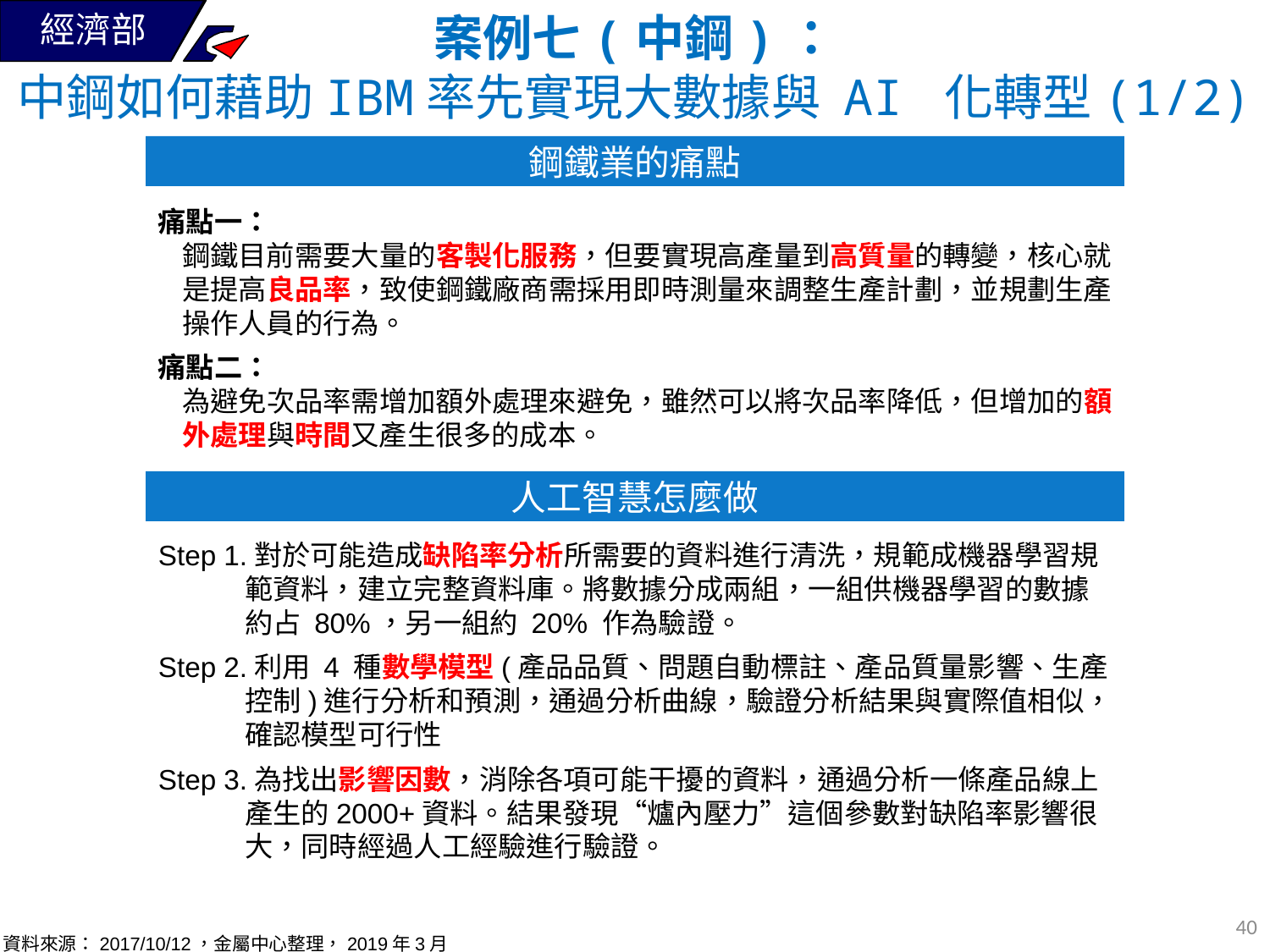

案例七(中鋼)：
中鋼如何藉助IBM率先實現大數據與 AI 化轉型(1/2)

鋼鐵業的痛點
痛點一：
鋼鐵目前需要大量的客製化服務，但要實現高產量到高質量的轉變，核心就是提高良品率，致使鋼鐵廠商需採用即時測量來調整生產計劃，並規劃生產操作人員的行為。
痛點二：
為避免次品率需增加額外處理來避免，雖然可以將次品率降低，但增加的額外處理與時間又產生很多的成本。
人工智慧怎麼做
Step 1.對於可能造成缺陷率分析所需要的資料進行清洗，規範成機器學習規範資料，建立完整資料庫。將數據分成兩組，一組供機器學習的數據約占 80%，另一組約 20% 作為驗證。
Step 2.利用 4 種數學模型(產品品質、問題自動標註、產品質量影響、生產控制)進行分析和預測，通過分析曲線，驗證分析結果與實際值相似，確認模型可行性
Step 3.為找出影響因數，消除各項可能干擾的資料，通過分析一條產品線上產生的2000+資料。結果發現“爐內壓力”這個參數對缺陷率影響很大，同時經過人工經驗進行驗證。

40
資料來源：2017/10/12，金屬中心整理，2019年3月